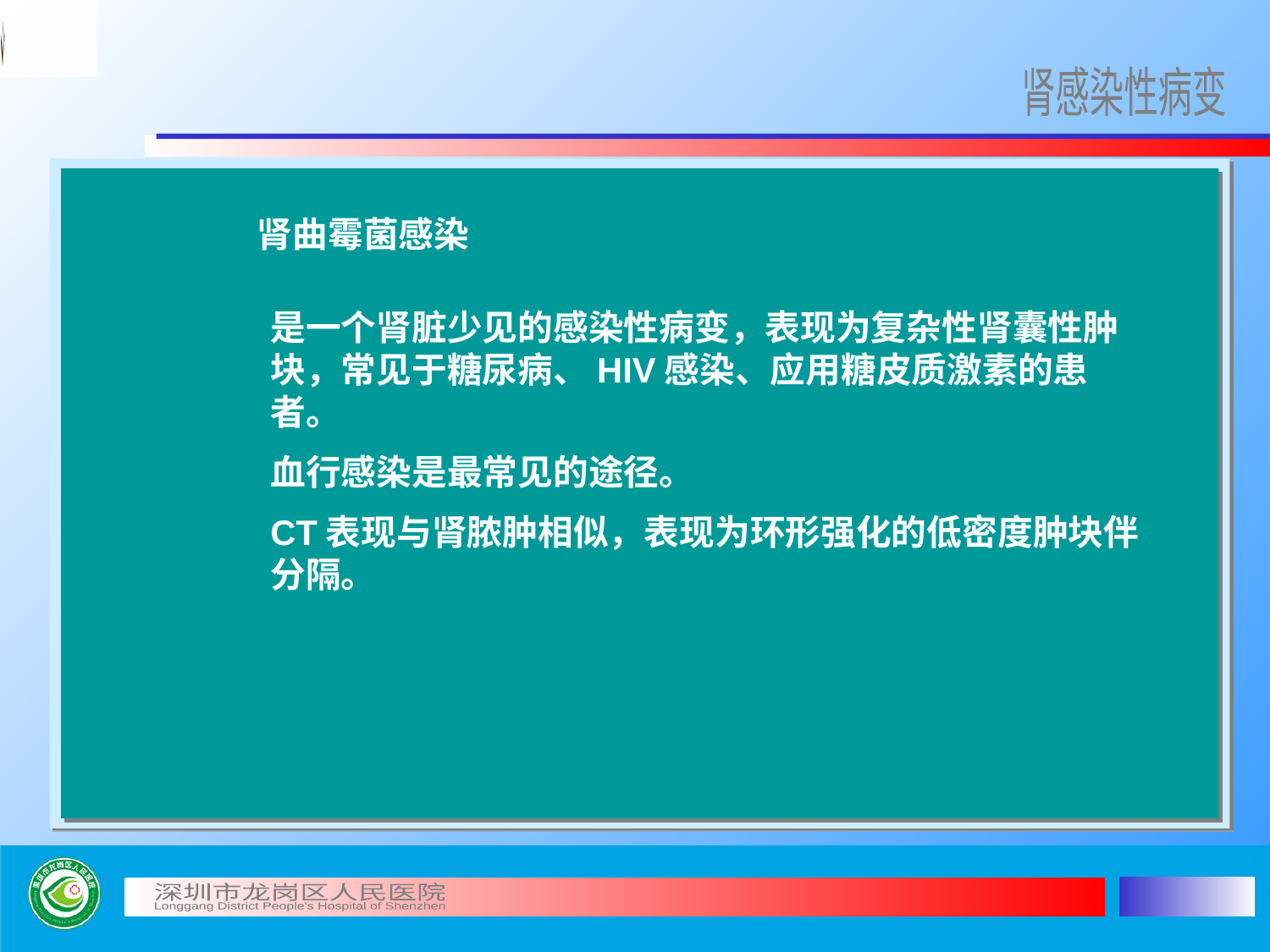

肾感染性病变

肾曲霉菌感染
是一个肾脏少见的感染性病变，表现为复杂性肾囊性肿块，常见于糖尿病、HIV感染、应用糖皮质激素的患者。
血行感染是最常见的途径。
CT表现与肾脓肿相似，表现为环形强化的低密度肿块伴分隔。